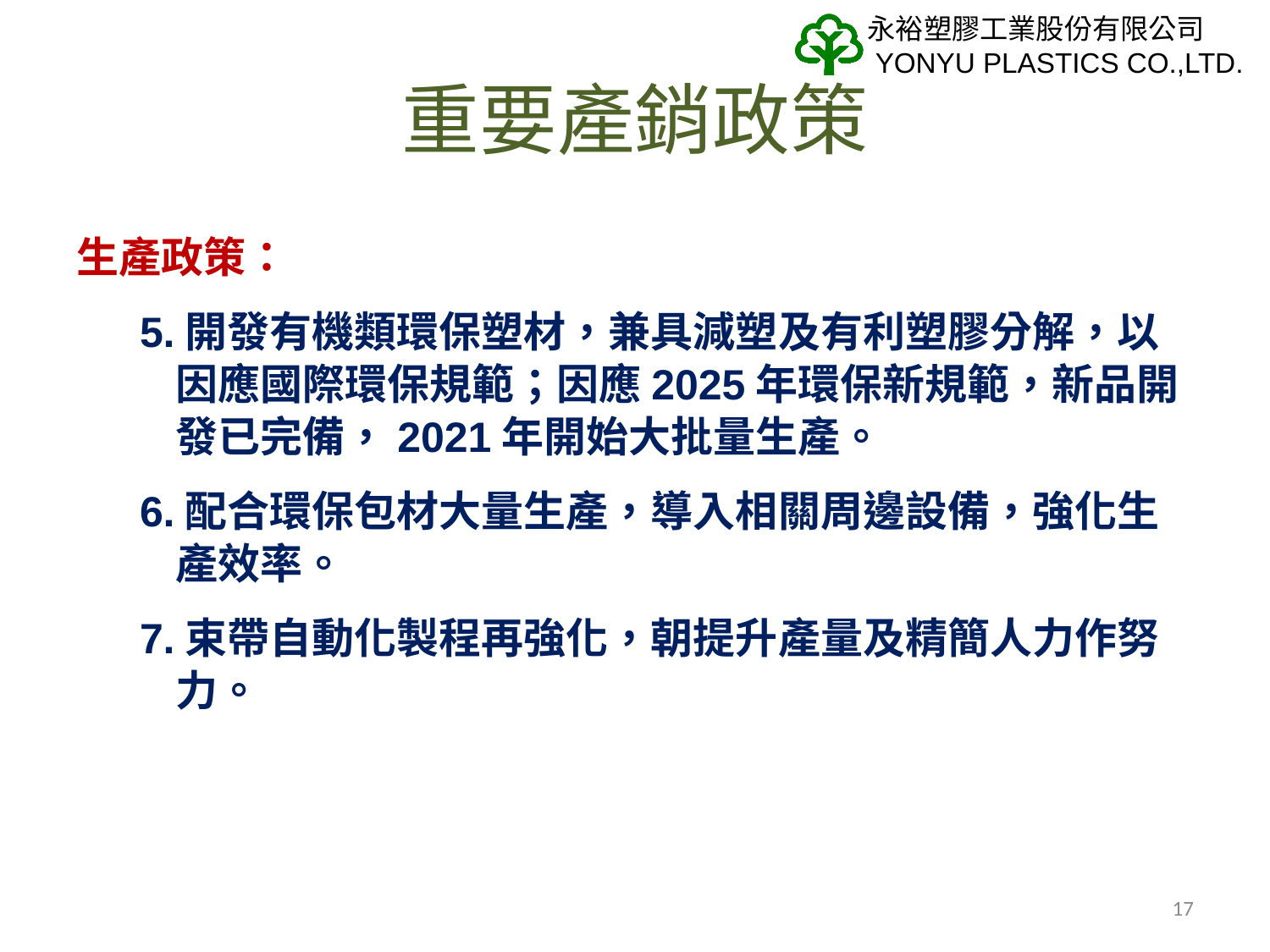

# 重要產銷政策
生產政策：
5.開發有機類環保塑材，兼具減塑及有利塑膠分解，以因應國際環保規範；因應2025年環保新規範，新品開發已完備，2021年開始大批量生產。
6.配合環保包材大量生產，導入相關周邊設備，強化生產效率。
7.束帶自動化製程再強化，朝提升產量及精簡人力作努力。
17